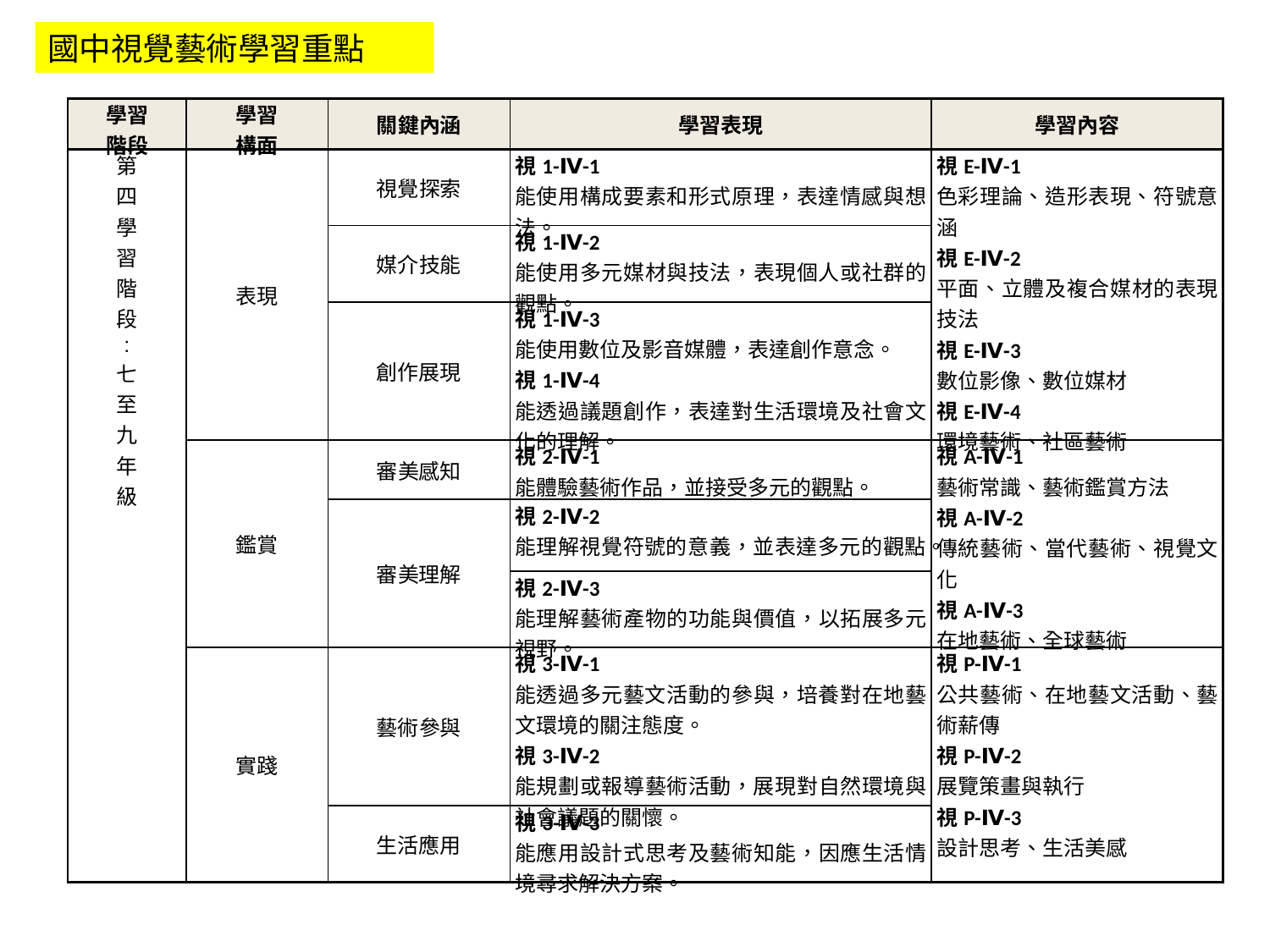

國中視覺藝術學習重點
| 學習 階段 | 學習 構面 | 關鍵內涵 | 學習表現 | 學習內容 |
| --- | --- | --- | --- | --- |
| 第 四 學 習 階 段 : 七 至 九 年 級 | 表現 | 視覺探索 | 視1-Ⅳ-1 能使用構成要素和形式原理，表達情感與想法。 | 視E-Ⅳ-1 色彩理論、造形表現、符號意涵 視E-Ⅳ-2 平面、立體及複合媒材的表現技法 視E-Ⅳ-3 數位影像、數位媒材 視E-Ⅳ-4 環境藝術、社區藝術 |
|  |  | 媒介技能 | 視1-Ⅳ-2 能使用多元媒材與技法，表現個人或社群的觀點。 |  |
|  |  | 創作展現 | 視1-Ⅳ-3 能使用數位及影音媒體，表達創作意念。 視1-Ⅳ-4 能透過議題創作，表達對生活環境及社會文化的理解。 |  |
|  | 鑑賞 | 審美感知 | 視2-Ⅳ-1 能體驗藝術作品，並接受多元的觀點。 | 視A-Ⅳ-1 藝術常識、藝術鑑賞方法 視A-Ⅳ-2 傳統藝術、當代藝術、視覺文化 視A-Ⅳ-3 在地藝術、全球藝術 |
|  |  | 審美理解 | 視2-Ⅳ-2 能理解視覺符號的意義，並表達多元的觀點。 |  |
|  |  |  | 視2-Ⅳ-3 能理解藝術產物的功能與價值，以拓展多元視野。 |  |
|  | 實踐 | 藝術參與 | 視3-Ⅳ-1 能透過多元藝文活動的參與，培養對在地藝文環境的關注態度。 視3-Ⅳ-2 能規劃或報導藝術活動，展現對自然環境與社會議題的關懷。 | 視P-Ⅳ-1 公共藝術、在地藝文活動、藝術薪傳 視P-Ⅳ-2 展覽策畫與執行 視P-Ⅳ-3 設計思考、生活美感 |
|  |  | 生活應用 | 視3-Ⅳ-3 能應用設計式思考及藝術知能，因應生活情境尋求解決方案。 |  |